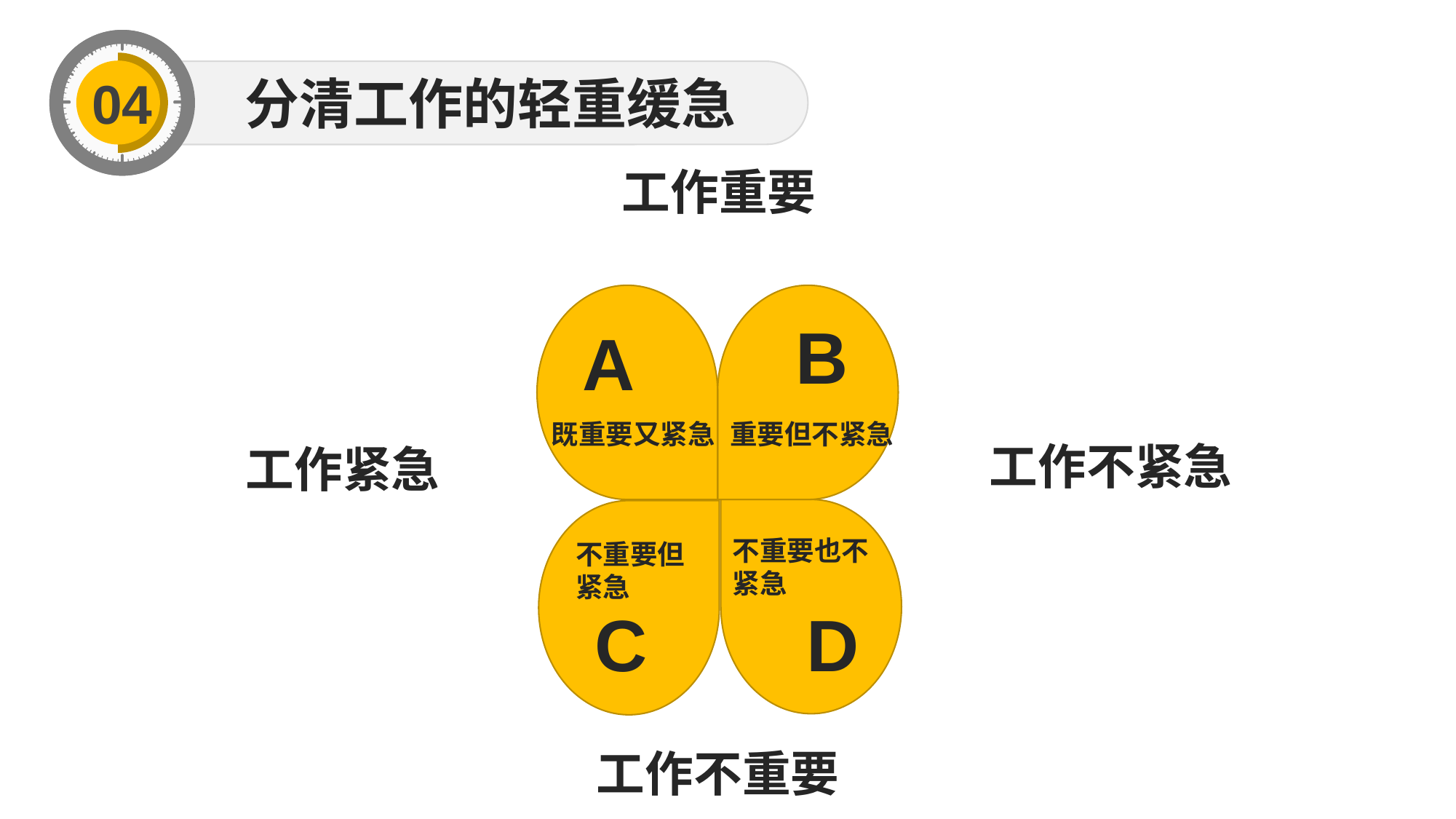

04

分清工作的轻重缓急
工作重要

B
A
既重要又紧急
重要但不紧急
工作不紧急
工作紧急

不重要也不紧急
不重要但紧急
C
D
工作不重要